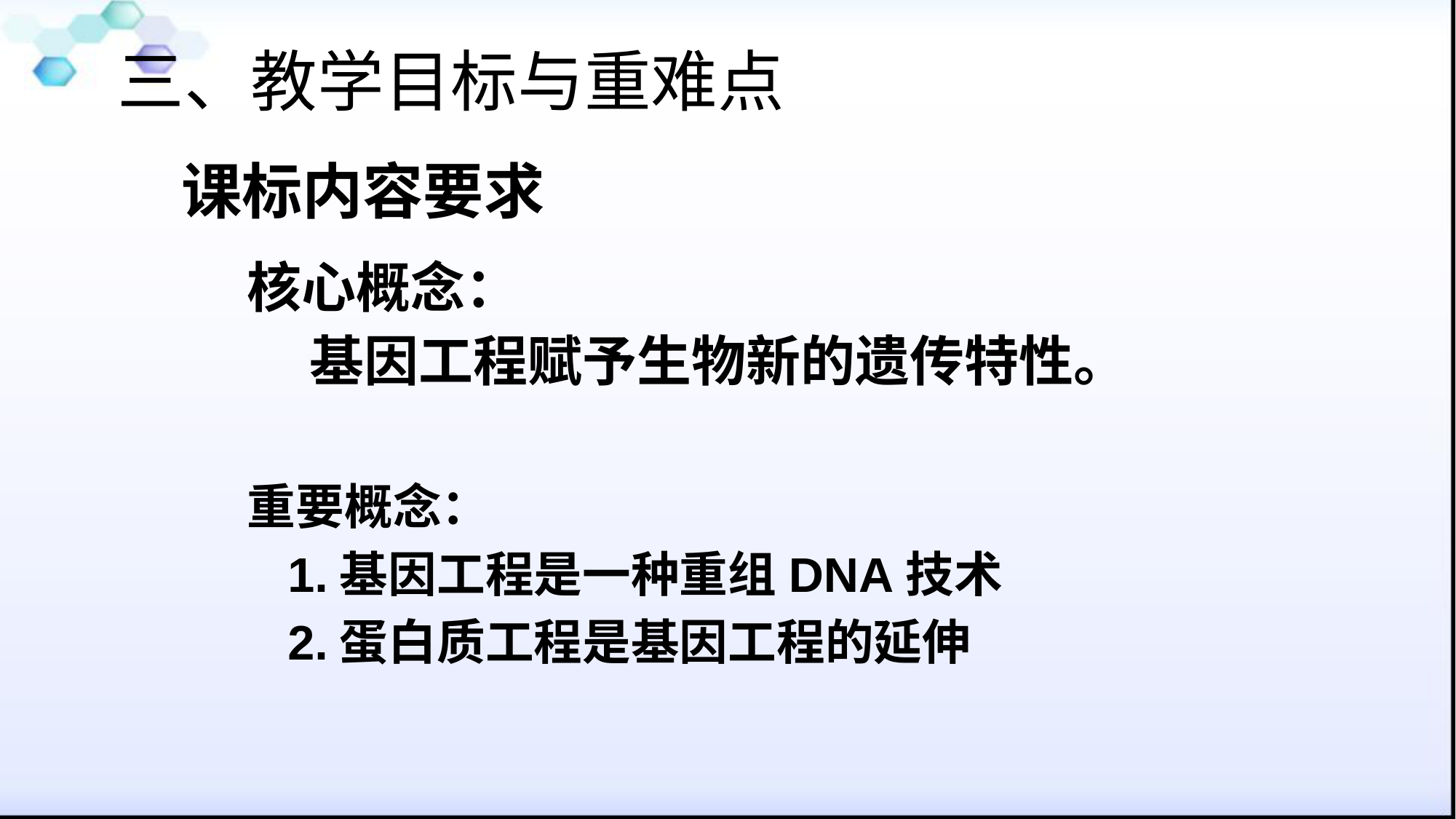

三、教学目标与重难点
# 课标内容要求
核心概念：
    基因工程赋予生物新的遗传特性。

重要概念：
   1.基因工程是一种重组DNA技术
   2.蛋白质工程是基因工程的延伸